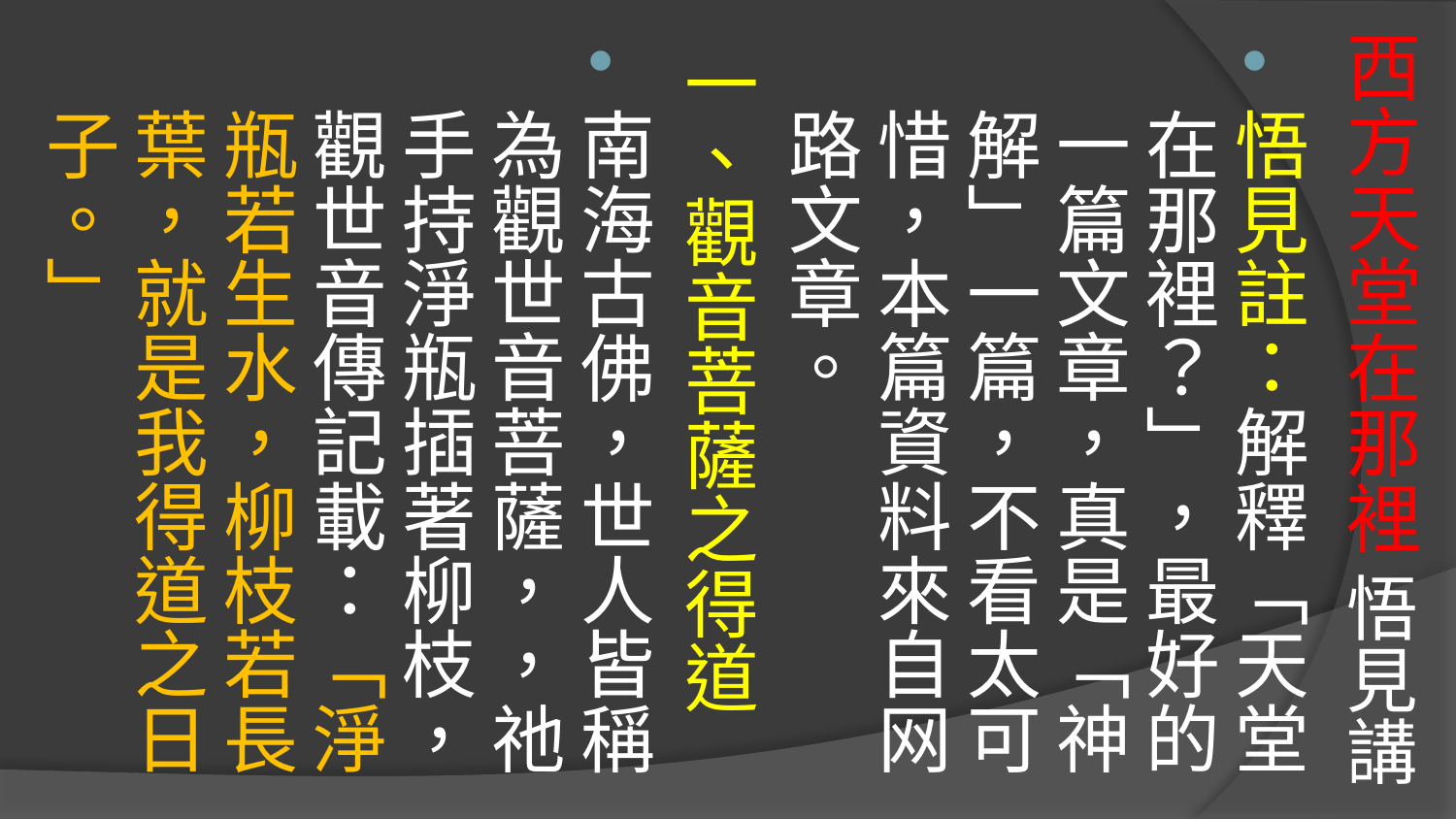

# 西方天堂在那裡 悟見講
悟見註：解釋「天堂在那裡？」，最好的一篇文章，真是「神解」一篇，不看太可惜，本篇資料來自网路文章。
一、觀音菩薩之得道
南海古佛，世人皆稱為觀世音菩薩，，祂手持淨瓶插著柳枝，觀世音傳記載：「淨瓶若生水，柳枝若長葉，就是我得道之日子。」